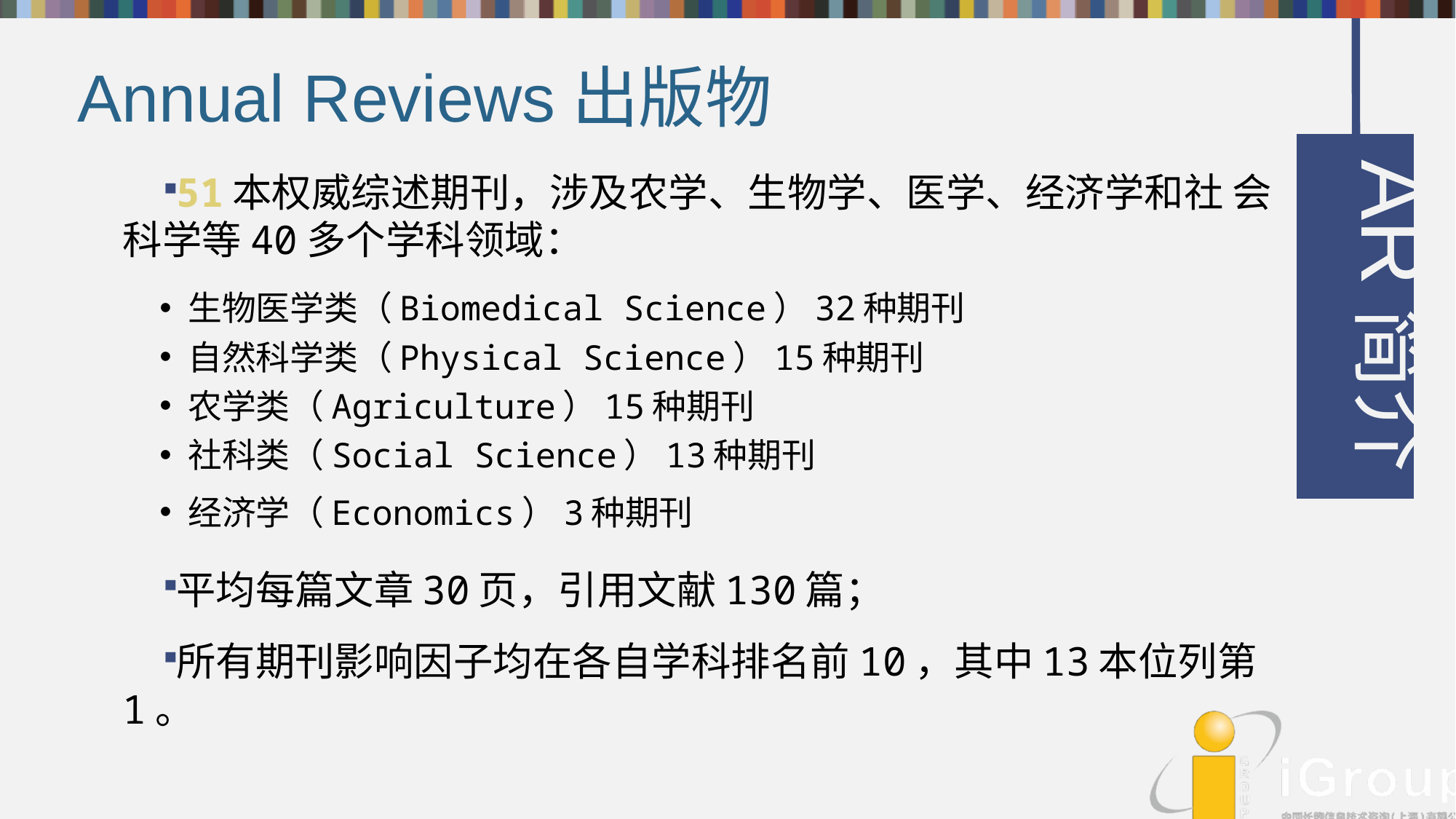

Annual Reviews出版物
AR简介
51本权威综述期刊，涉及农学、生物学、医学、经济学和社 会科学等40多个学科领域：
生物医学类（Biomedical Science）32种期刊
自然科学类（Physical Science）15种期刊
农学类（Agriculture）15种期刊
社科类（Social Science）13种期刊
经济学（Economics）3种期刊
平均每篇文章30页，引用文献130篇；
所有期刊影响因子均在各自学科排名前10，其中13本位列第1。